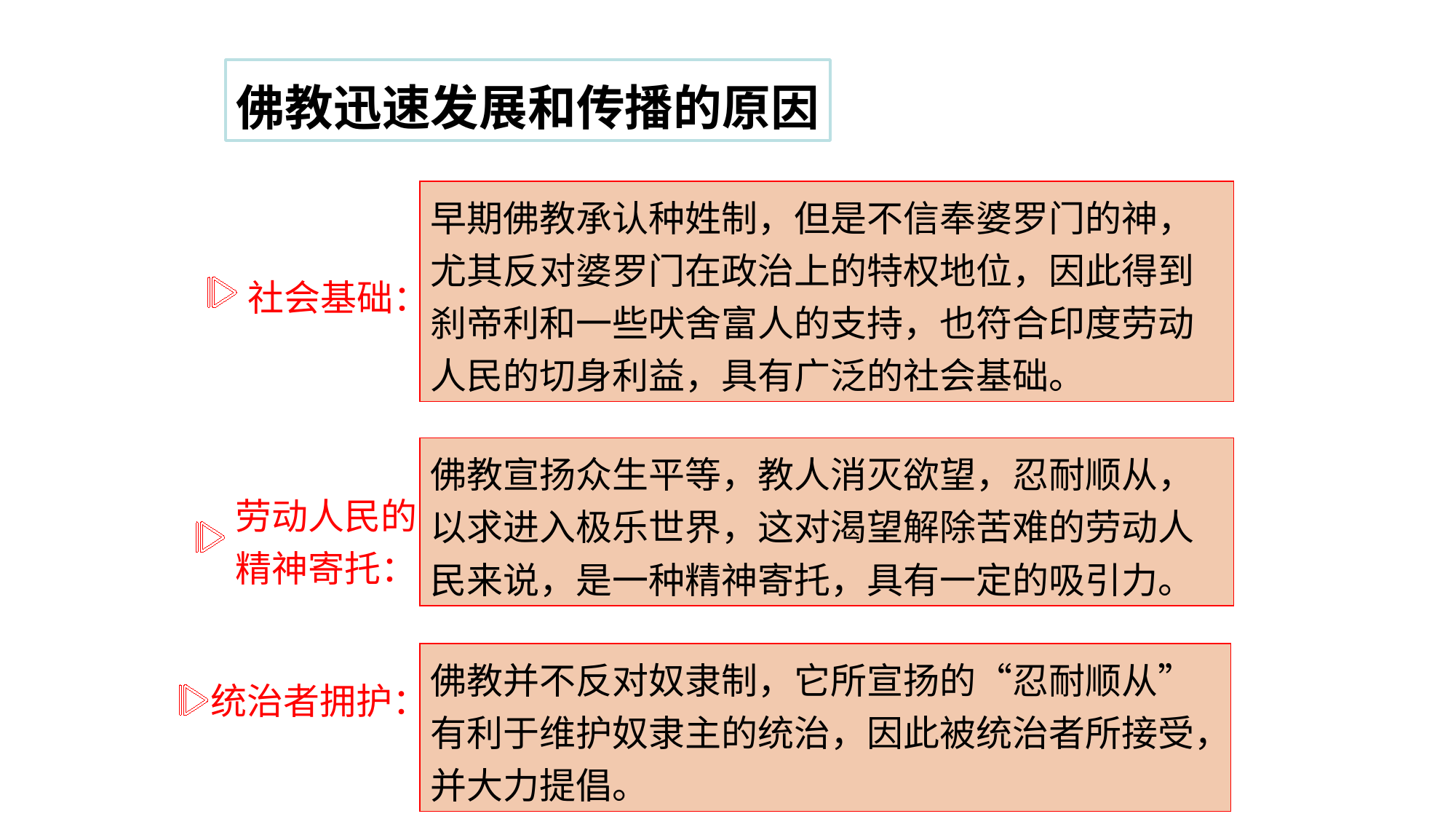

佛教迅速发展和传播的原因
早期佛教承认种姓制，但是不信奉婆罗门的神，尤其反对婆罗门在政治上的特权地位，因此得到刹帝利和一些吠舍富人的支持，也符合印度劳动人民的切身利益，具有广泛的社会基础。
社会基础：

佛教宣扬众生平等，教人消灭欲望，忍耐顺从，以求进入极乐世界，这对渴望解除苦难的劳动人民来说，是一种精神寄托，具有一定的吸引力。
劳动人民的精神寄托：

佛教并不反对奴隶制，它所宣扬的“忍耐顺从”有利于维护奴隶主的统治，因此被统治者所接受，并大力提倡。
统治者拥护：